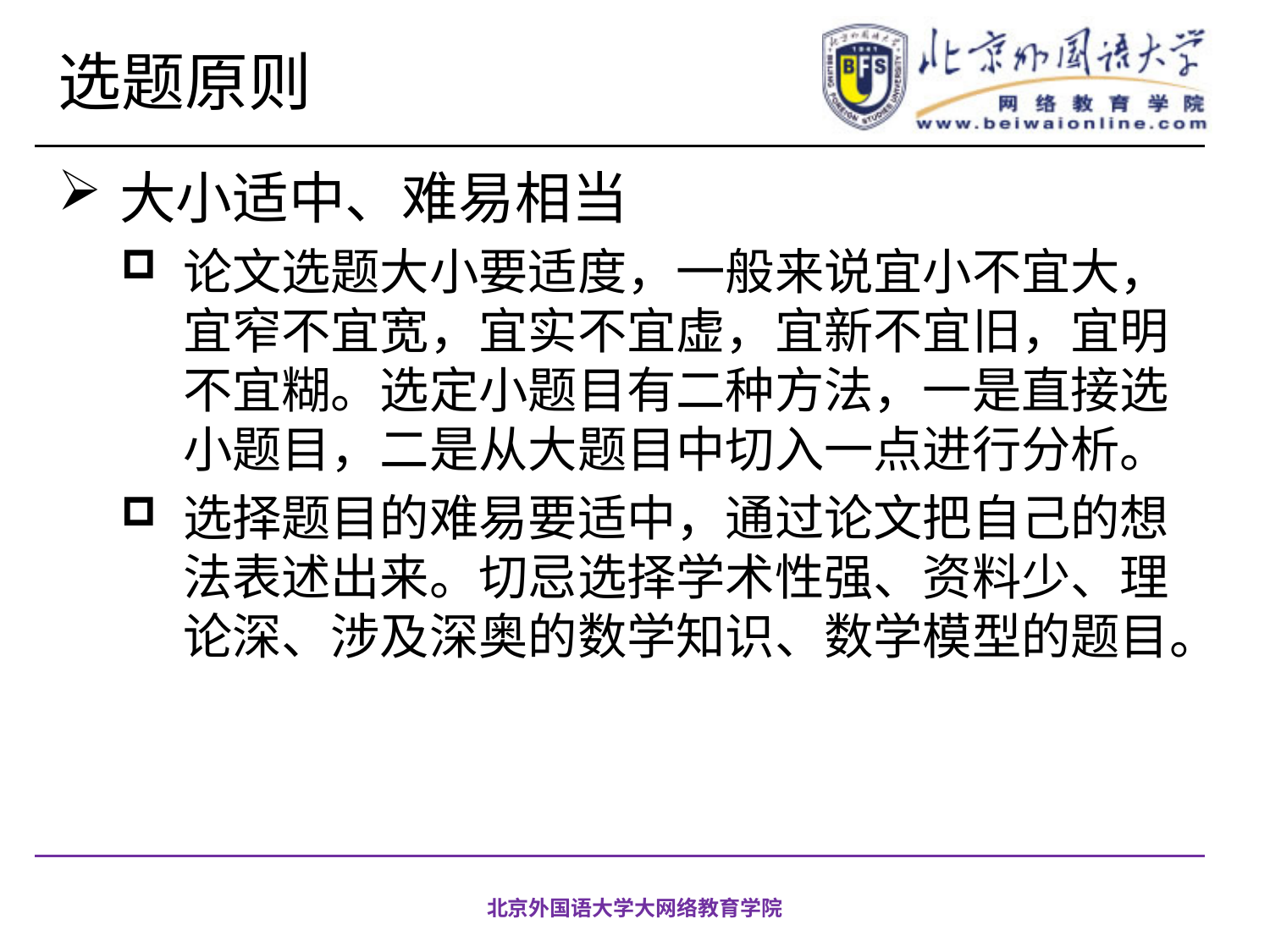

# 选题原则
大小适中、难易相当
论文选题大小要适度，一般来说宜小不宜大，宜窄不宜宽，宜实不宜虚，宜新不宜旧，宜明不宜糊。选定小题目有二种方法，一是直接选小题目，二是从大题目中切入一点进行分析。
选择题目的难易要适中，通过论文把自己的想法表述出来。切忌选择学术性强、资料少、理论深、涉及深奥的数学知识、数学模型的题目。

北京外国语大学大网络教育学院
14